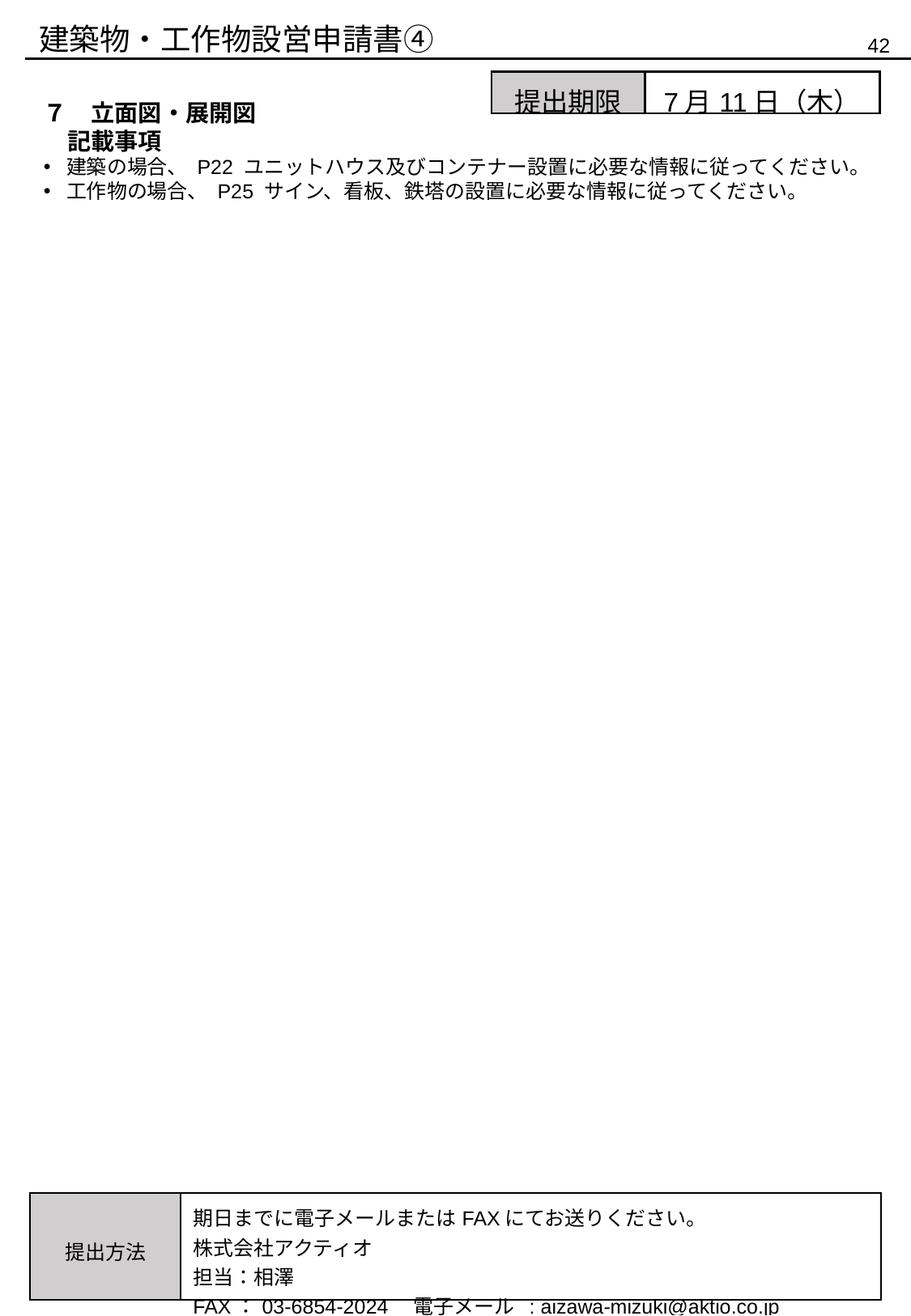

建築物・工作物設営申請書④
42
| 提出期限 | 7月11日（木） |
| --- | --- |
７　立面図・展開図
　記載事項
建築の場合、 P22 ユニットハウス及びコンテナー設置に必要な情報に従ってください。
工作物の場合、 P25 サイン、看板、鉄塔の設置に必要な情報に従ってください。
| 提出方法 | 期日までに電子メールまたはFAXにてお送りください。 株式会社アクティオ 担当：相澤 FAX：03-6854-2024　電子メール : aizawa-mizuki@aktio.co.jp |
| --- | --- |